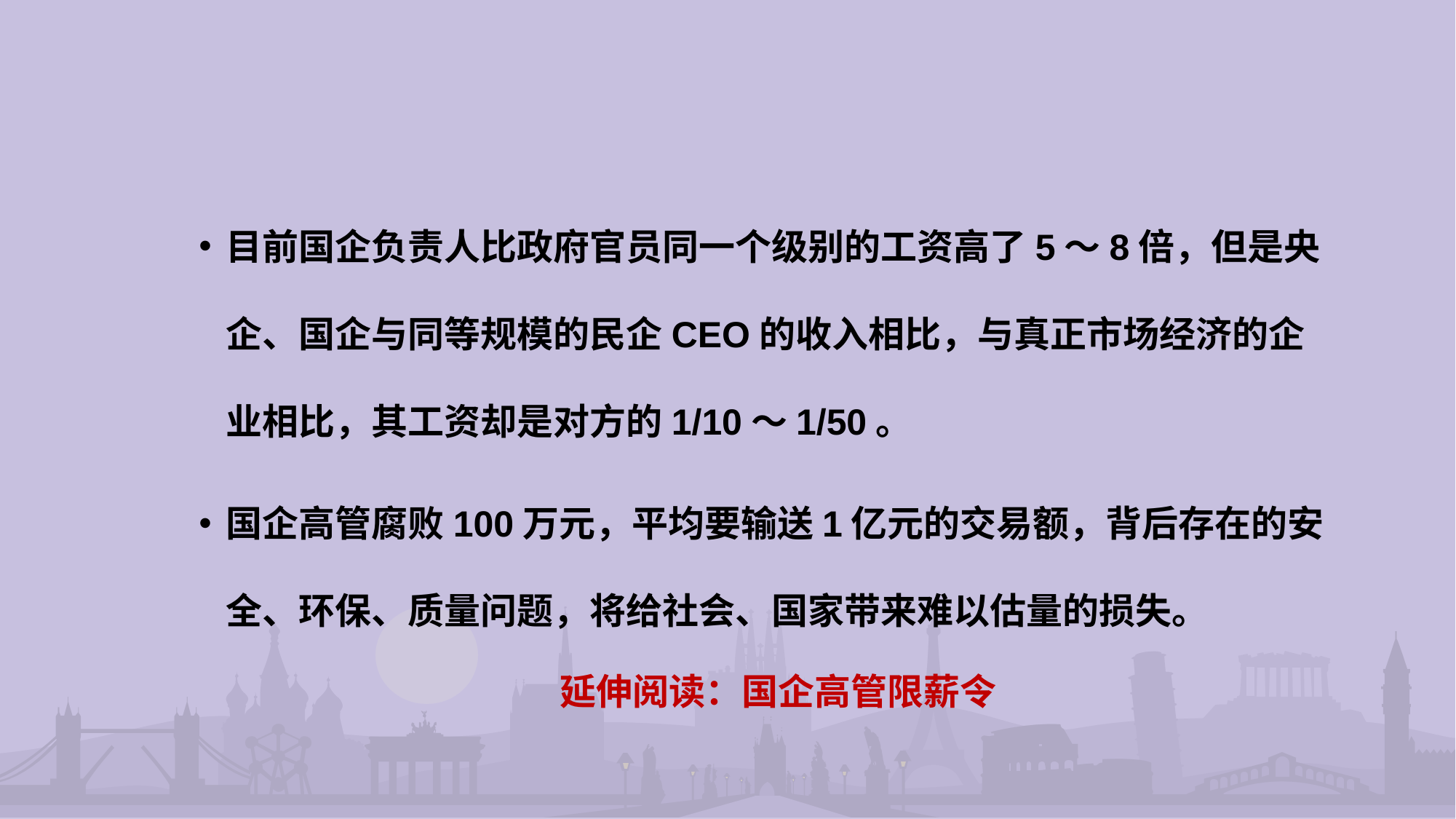

目前国企负责人比政府官员同一个级别的工资高了5～8倍，但是央企、国企与同等规模的民企CEO的收入相比，与真正市场经济的企业相比，其工资却是对方的1/10～1/50。
国企高管腐败100万元，平均要输送1亿元的交易额，背后存在的安全、环保、质量问题，将给社会、国家带来难以估量的损失。
 延伸阅读：国企高管限薪令